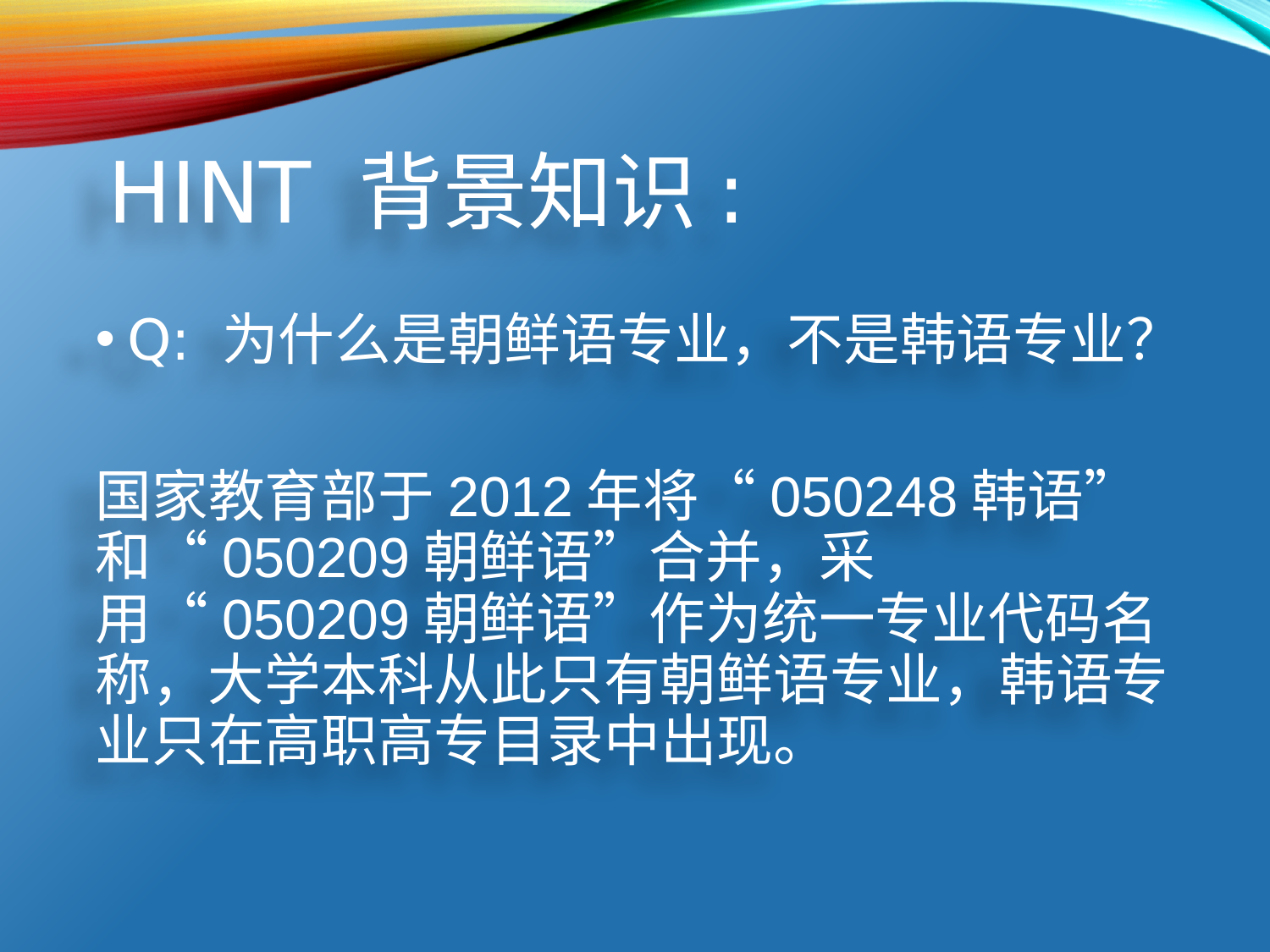

# HINT 背景知识:
Q: 为什么是朝鲜语专业，不是韩语专业？

国家教育部于2012年将“050248韩语”和“050209朝鲜语”合并，采用“050209朝鲜语”作为统一专业代码名称，大学本科从此只有朝鲜语专业，韩语专业只在高职高专目录中出现。